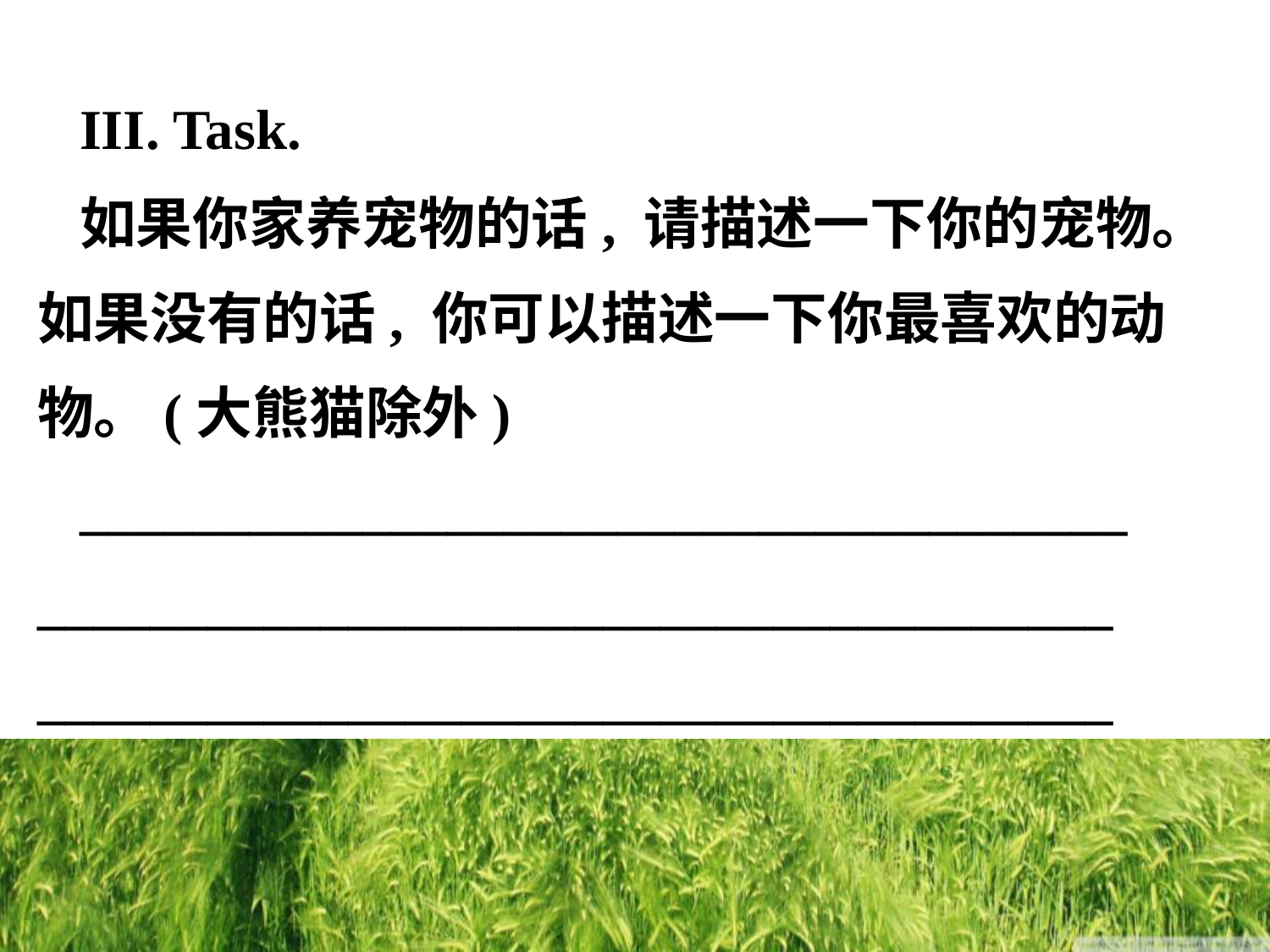

III. Task.
如果你家养宠物的话, 请描述一下你的宠物。如果没有的话, 你可以描述一下你最喜欢的动物。(大熊猫除外)
_____________________________________
______________________________________
______________________________________